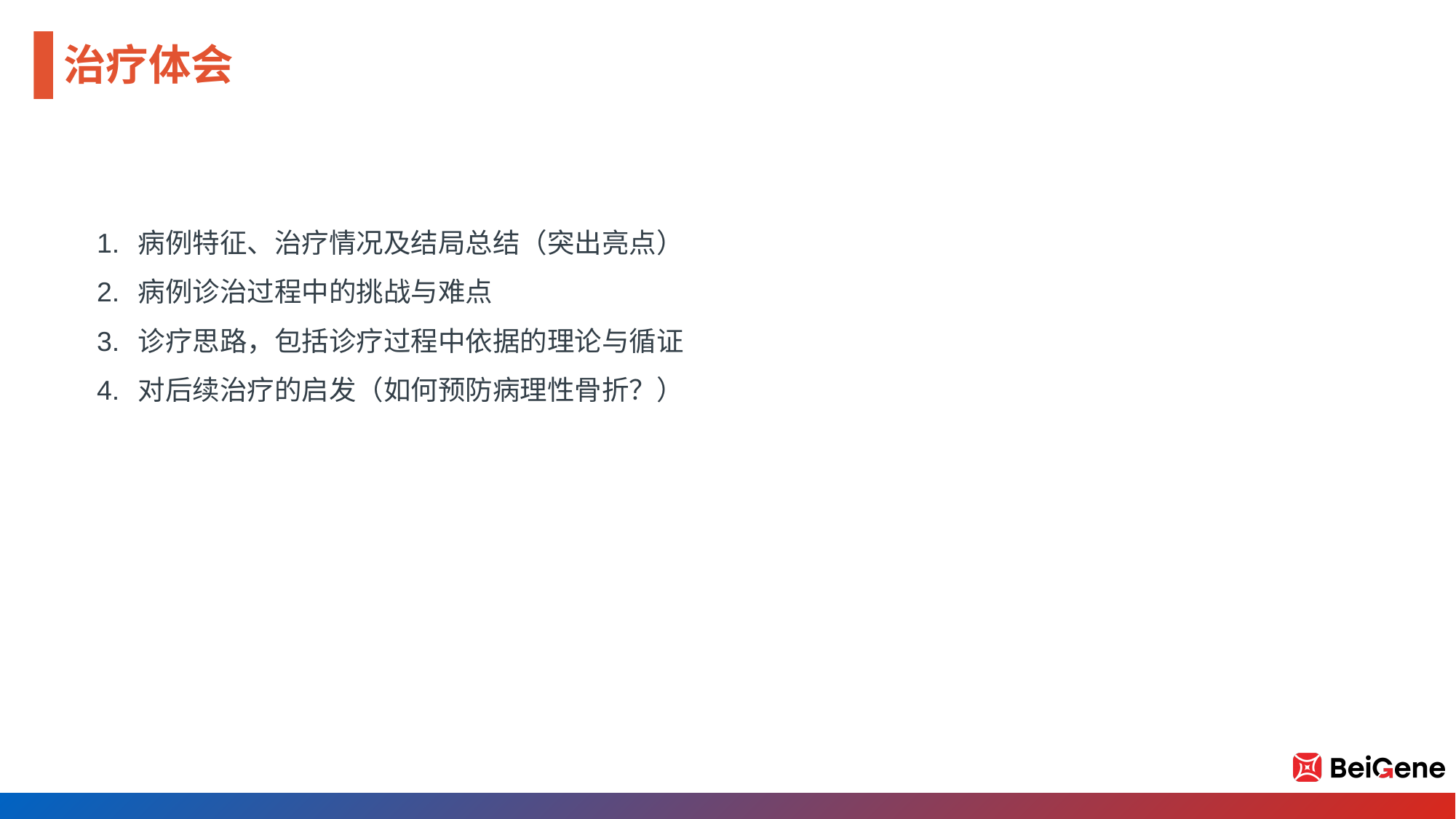

治疗体会
病例特征、治疗情况及结局总结（突出亮点）
病例诊治过程中的挑战与难点
诊疗思路，包括诊疗过程中依据的理论与循证
对后续治疗的启发（如何预防病理性骨折？）